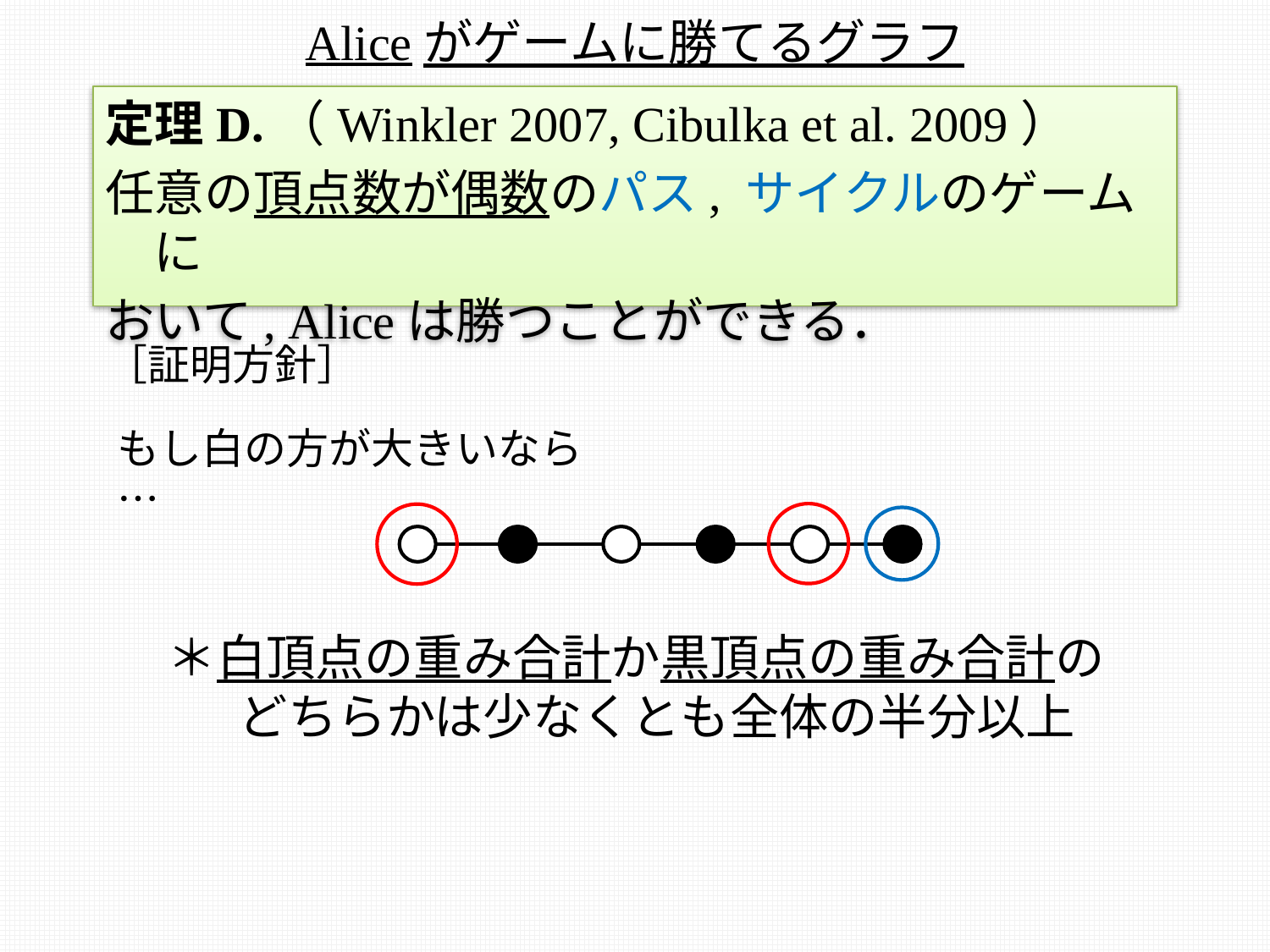

# Aliceがゲームに勝てるグラフ
定理D.（Winkler 2007, Cibulka et al. 2009）
任意の頂点数が偶数のパス, サイクルのゲームに
おいて, Aliceは勝つことができる．
［証明方針］
もし白の方が大きいなら…

＊白頂点の重み合計か黒頂点の重み合計の
　  どちらかは少なくとも全体の半分以上